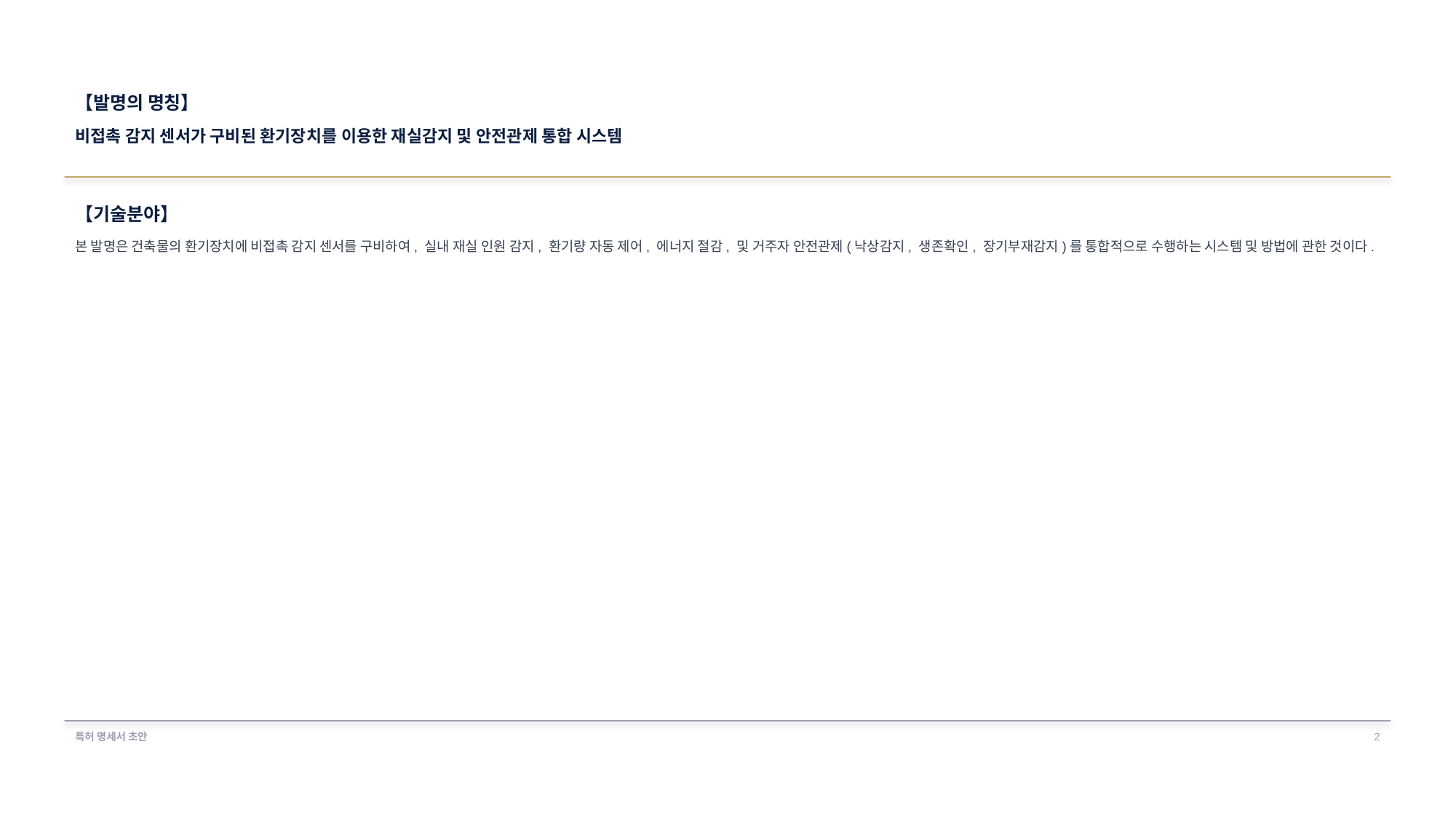

【발명의 명칭】
비접촉 감지 센서가 구비된 환기장치를 이용한 재실감지 및 안전관제 통합 시스템

【기술분야】
본 발명은 건축물의 환기장치에 비접촉 감지 센서를 구비하여, 실내 재실 인원 감지, 환기량 자동 제어, 에너지 절감, 및 거주자 안전관제(낙상감지, 생존확인, 장기부재감지)를 통합적으로 수행하는 시스템 및 방법에 관한 것이다.

특허 명세서 초안
2